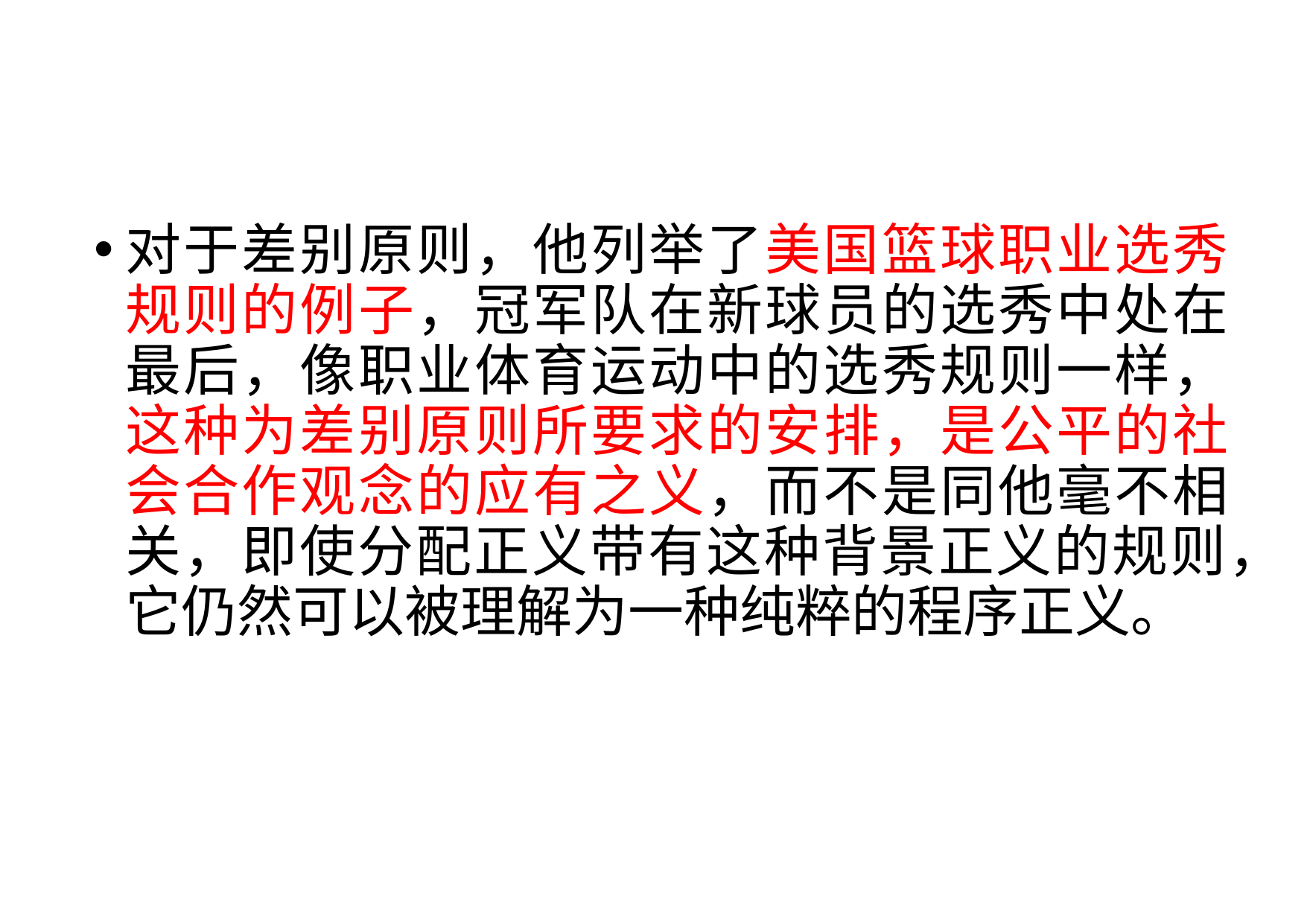

#
对于差别原则，他列举了美国篮球职业选秀规则的例子，冠军队在新球员的选秀中处在最后，像职业体育运动中的选秀规则一样，这种为差别原则所要求的安排，是公平的社会合作观念的应有之义，而不是同他毫不相关，即使分配正义带有这种背景正义的规则，它仍然可以被理解为一种纯粹的程序正义。